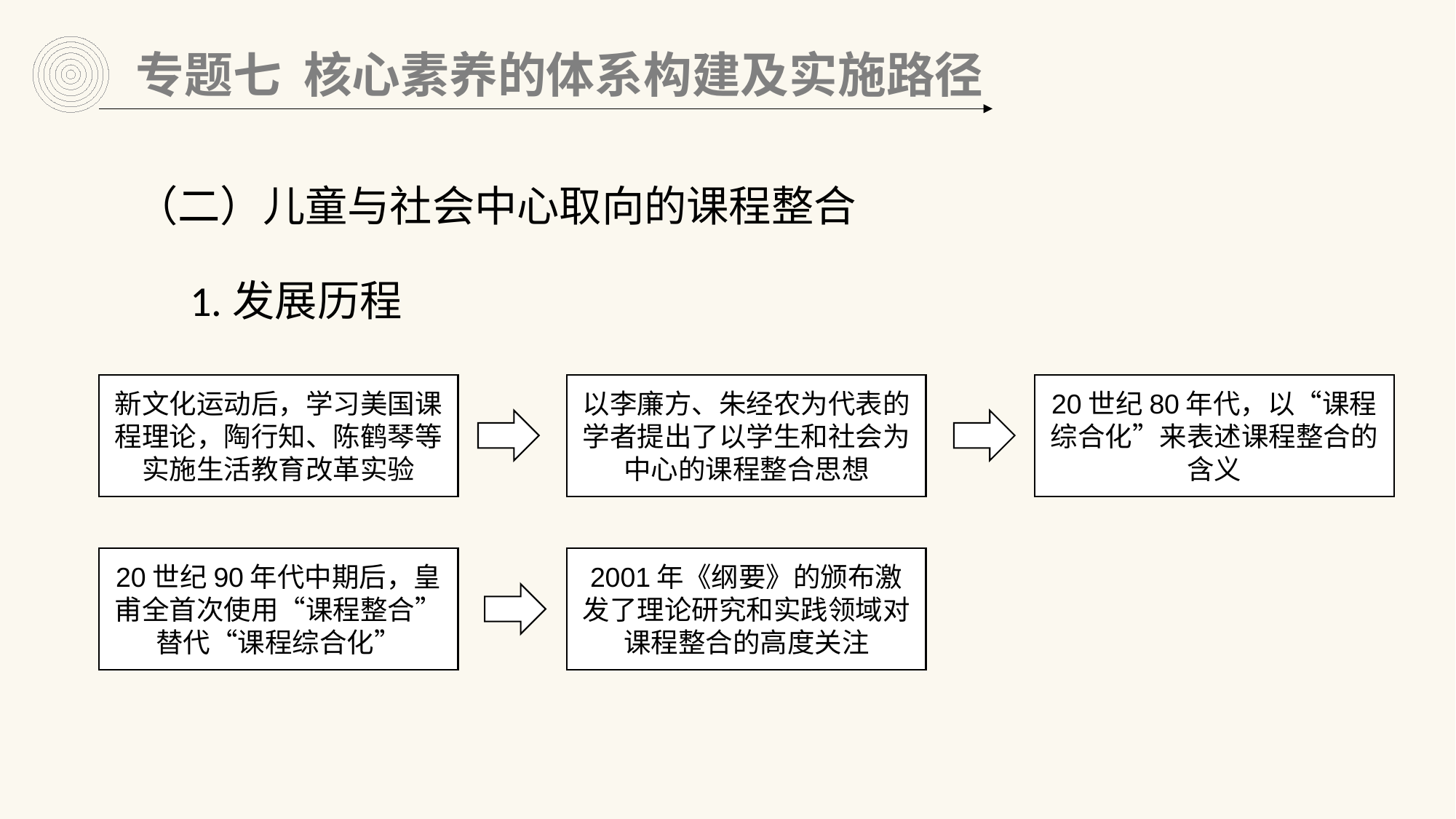

专题七  核心素养的体系构建及实施路径
（二）儿童与社会中心取向的课程整合
1.发展历程

新文化运动后，学习美国课程理论，陶行知、陈鹤琴等实施生活教育改革实验
以李廉方、朱经农为代表的学者提出了以学生和社会为中心的课程整合思想
20世纪80年代，以“课程综合化”来表述课程整合的含义

20世纪90年代中期后，皇甫全首次使用“课程整合”替代“课程综合化”

2001年《纲要》的颁布激发了理论研究和实践领域对课程整合的高度关注